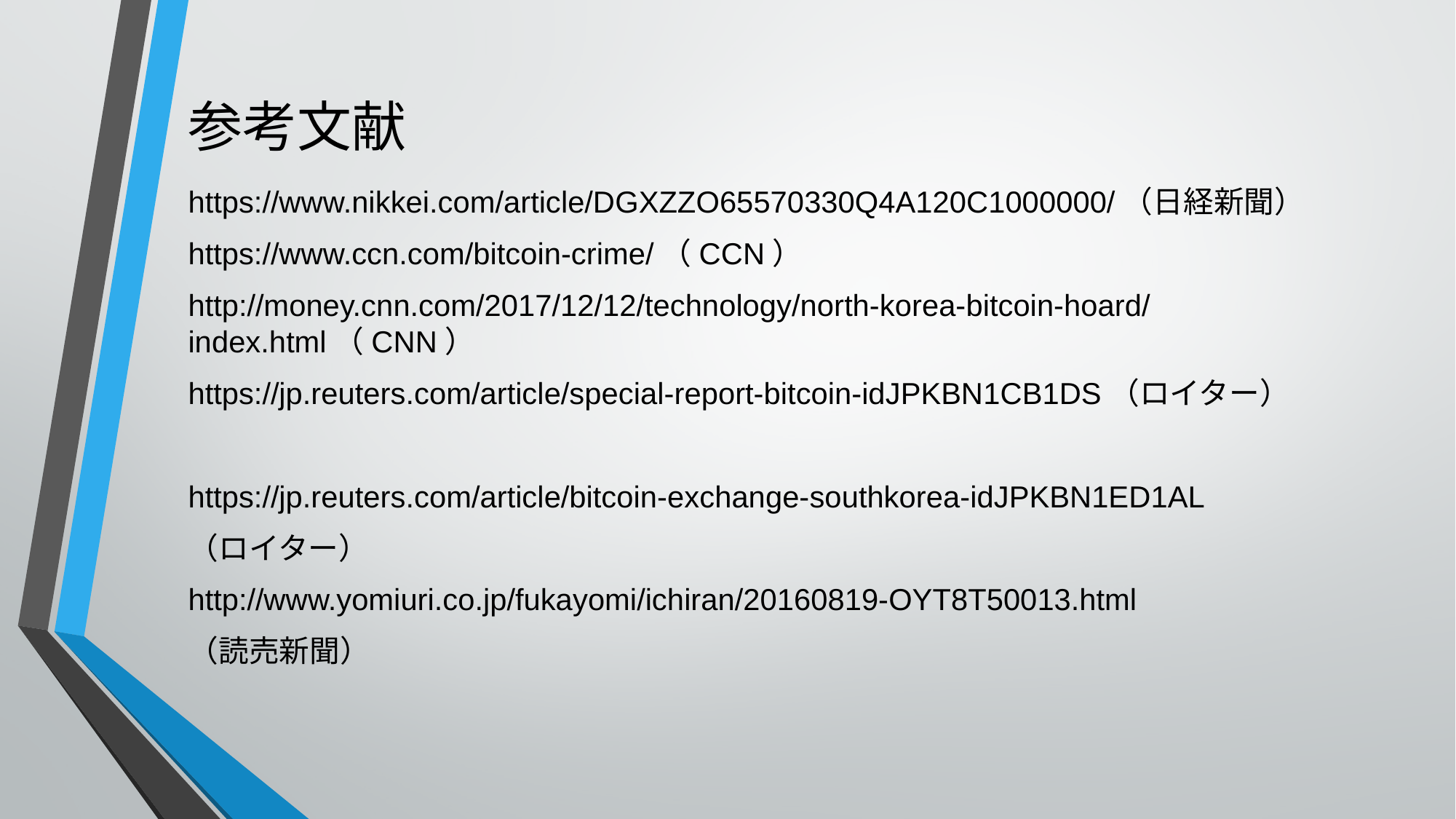

# 参考文献
https://www.nikkei.com/article/DGXZZO65570330Q4A120C1000000/（日経新聞）
https://www.ccn.com/bitcoin-crime/（CCN）
http://money.cnn.com/2017/12/12/technology/north-korea-bitcoin-hoard/index.html（CNN）
https://jp.reuters.com/article/special-report-bitcoin-idJPKBN1CB1DS（ロイター）

https://jp.reuters.com/article/bitcoin-exchange-southkorea-idJPKBN1ED1AL
（ロイター）
http://www.yomiuri.co.jp/fukayomi/ichiran/20160819-OYT8T50013.html
（読売新聞）